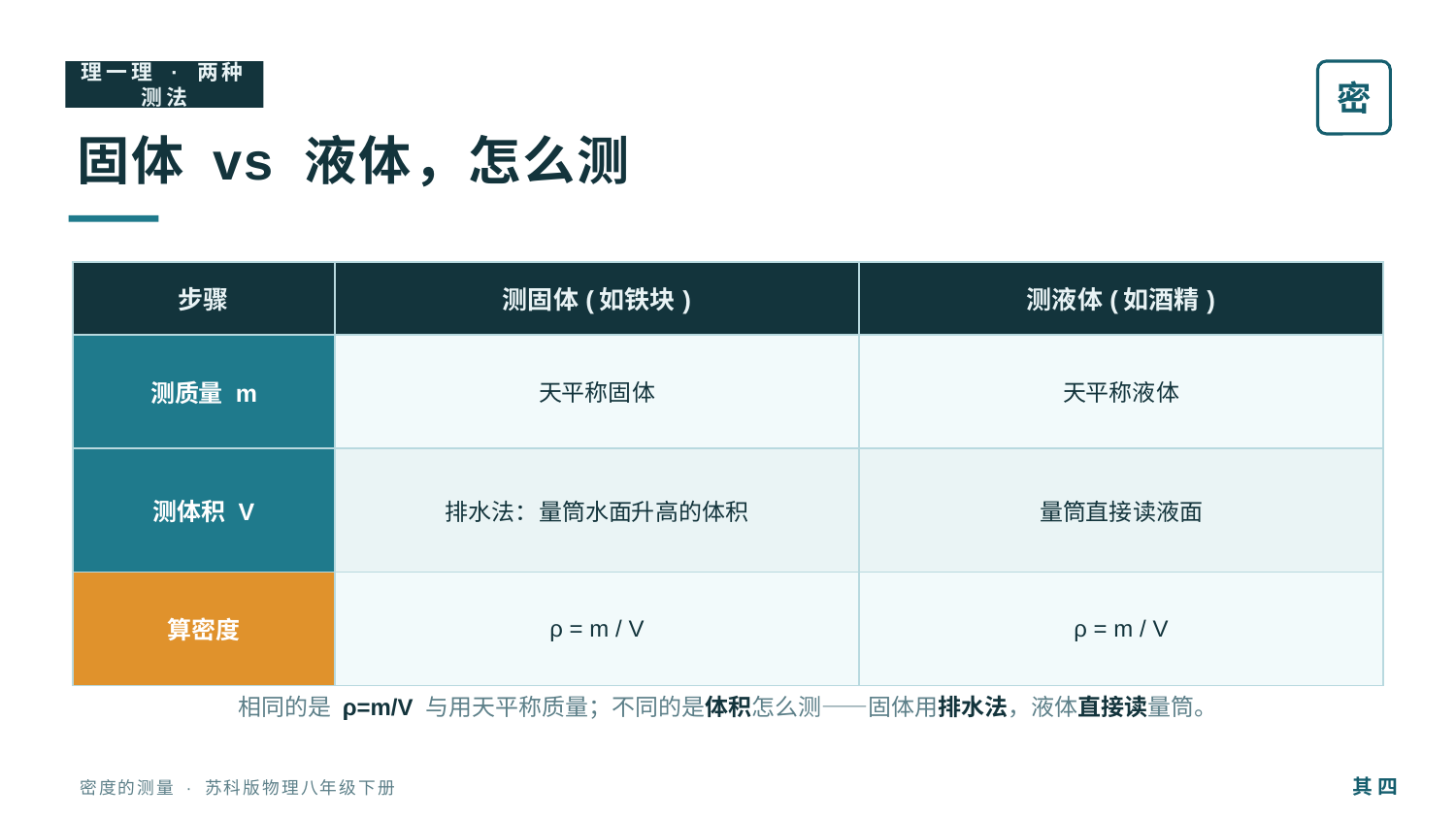

理一理 · 两种测法
密

固体 vs 液体，怎么测

| 步骤 | 测固体(如铁块) | 测液体(如酒精) |
| --- | --- | --- |
| 测质量 m | 天平称固体 | 天平称液体 |
| 测体积 V | 排水法：量筒水面升高的体积 | 量筒直接读液面 |
| 算密度 | ρ = m / V | ρ = m / V |
相同的是 ρ=m/V 与用天平称质量；不同的是体积怎么测——固体用排水法，液体直接读量筒。
其 四
密度的测量 · 苏科版物理八年级下册